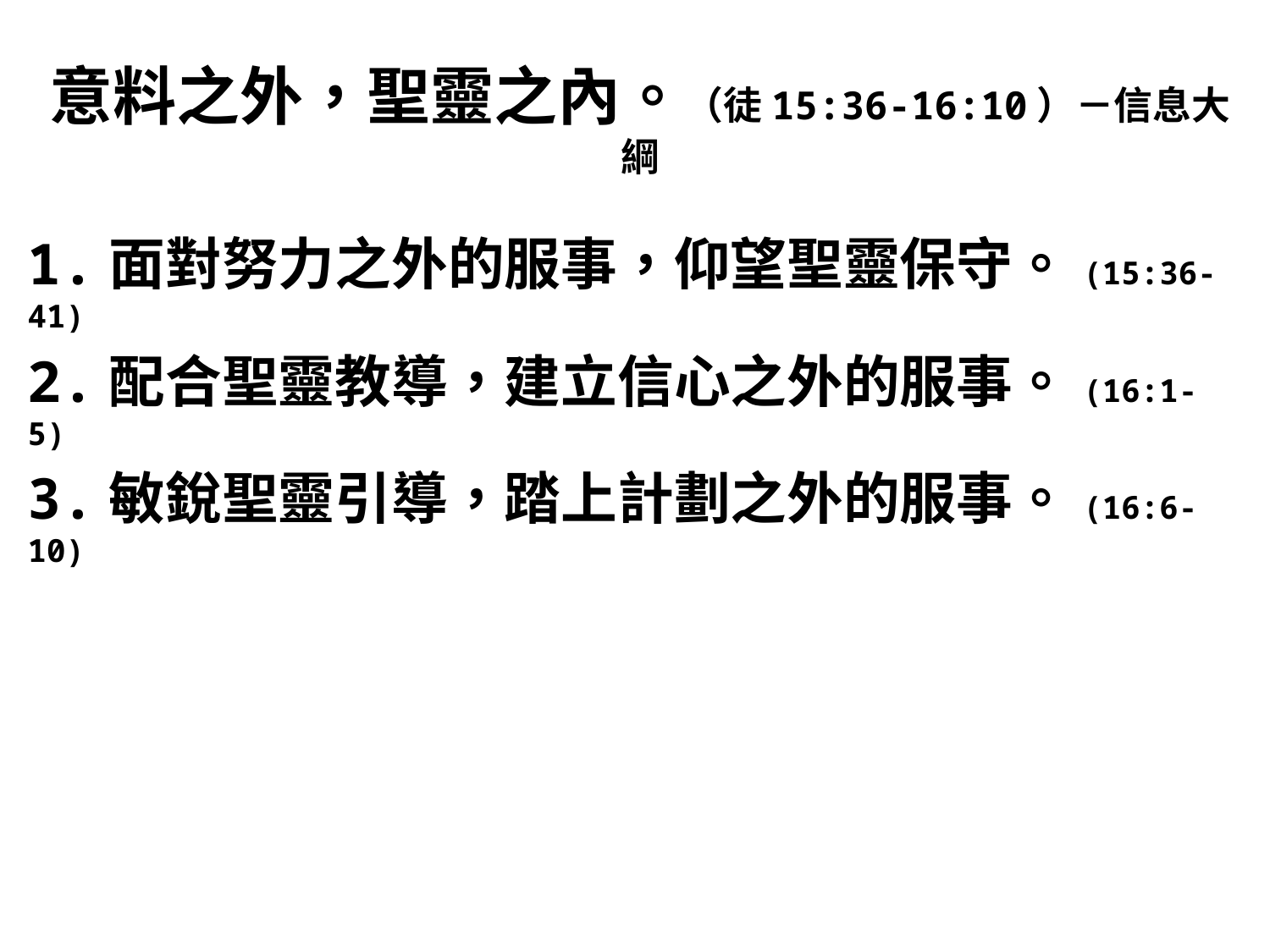

# 意料之外，聖靈之內。（徒15:36-16:10）－信息大綱
1.面對努力之外的服事，仰望聖靈保守。(15:36-41)
2.配合聖靈教導，建立信心之外的服事。(16:1-5)
3.敏銳聖靈引導，踏上計劃之外的服事。(16:6-10)